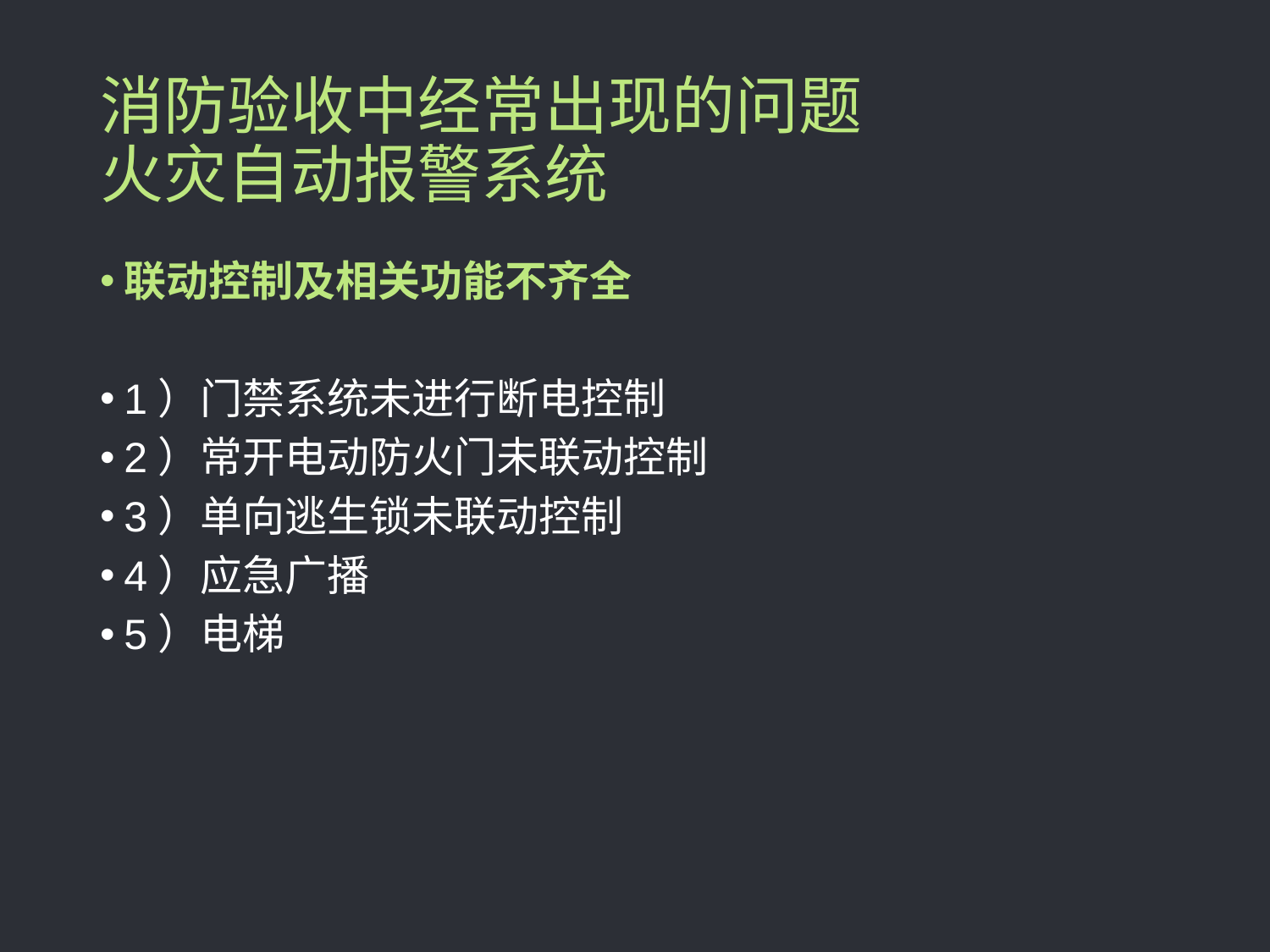

# 消防验收中经常出现的问题 火灾自动报警系统
联动控制及相关功能不齐全

1）门禁系统未进行断电控制
2）常开电动防火门未联动控制
3）单向逃生锁未联动控制
4）应急广播
5）电梯
19